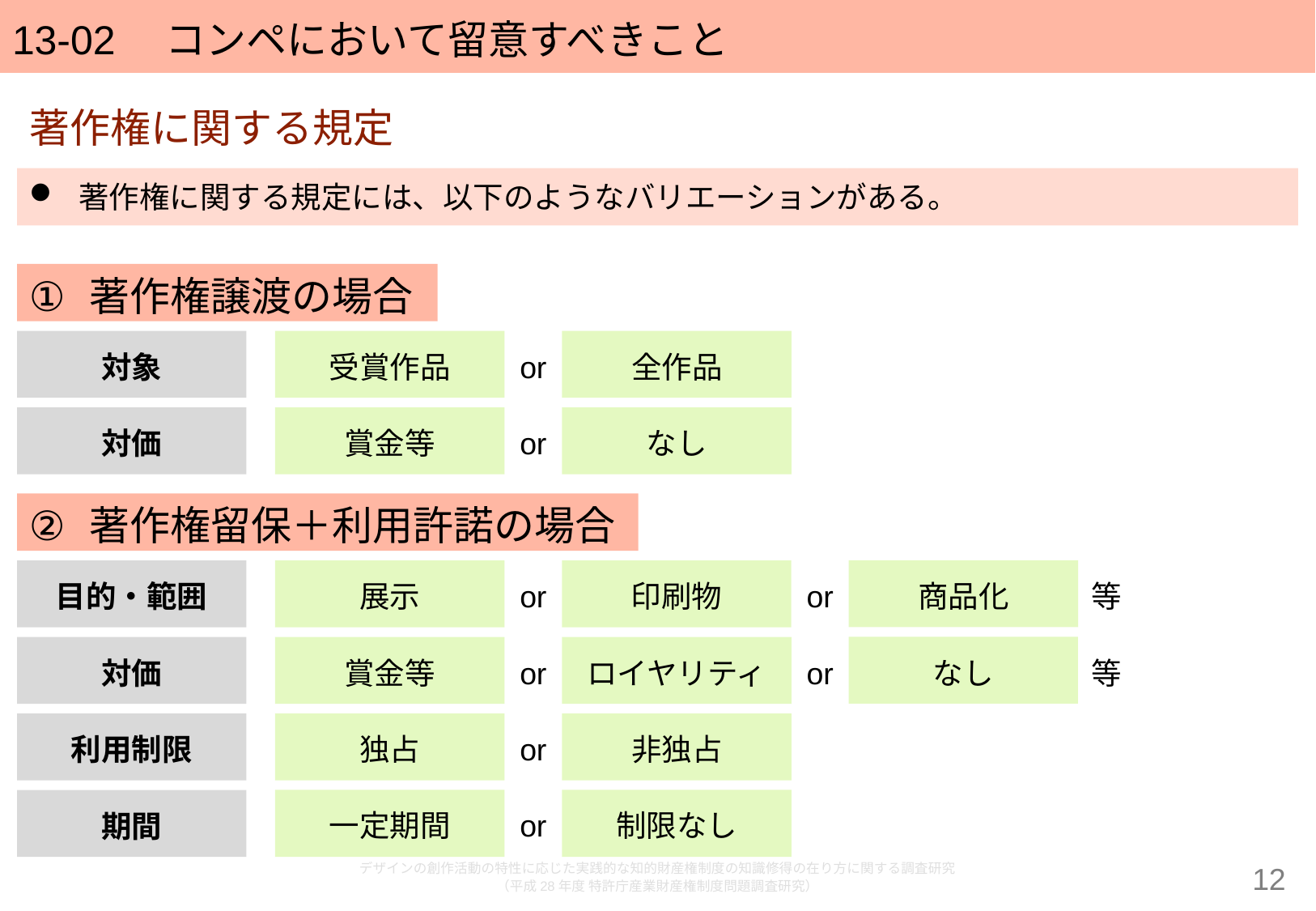

# 13-02　コンペにおいて留意すべきこと
著作権に関する規定
著作権に関する規定には、以下のようなバリエーションがある。
著作権譲渡の場合
対象
受賞作品
or
全作品
対価
賞金等
or
なし
著作権留保＋利用許諾の場合
商品化
or
or
目的・範囲
展示
印刷物
等
なし
or
対価
賞金等
or
ロイヤリティ
等
or
独占
非独占
利用制限
or
一定期間
制限なし
期間
デザインの創作活動の特性に応じた実践的な知的財産権制度の知識修得の在り方に関する調査研究
（平成28年度 特許庁産業財産権制度問題調査研究）
12